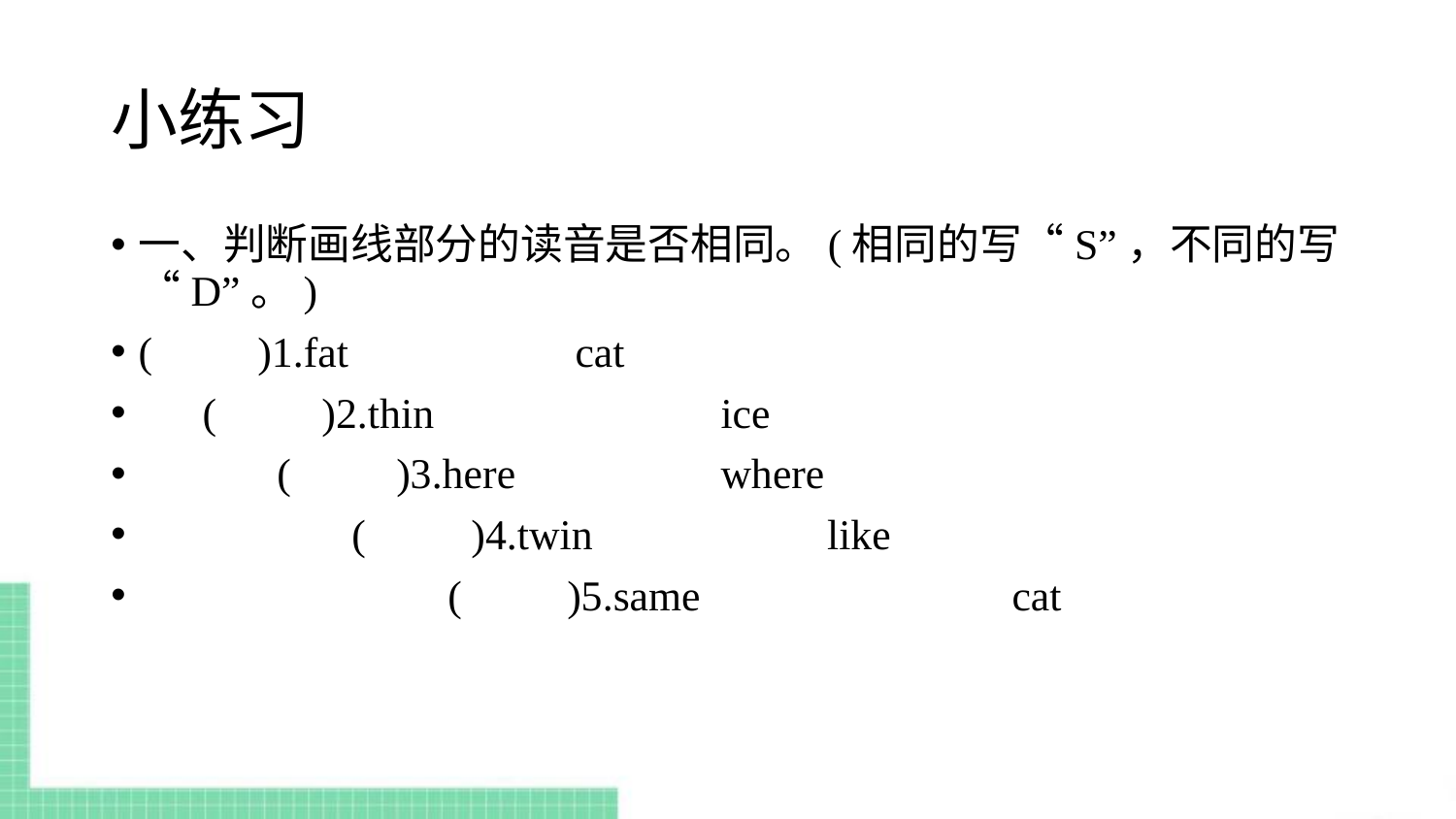

# 小练习
一、判断画线部分的读音是否相同。(相同的写“S”，不同的写“D”。)
(　　)1.fat　　　	cat
      (　　)2.thin  		ice
             (　　)3.here  		where
                    (　　)4.twin  	          like
                             (　　)5.same  		cat